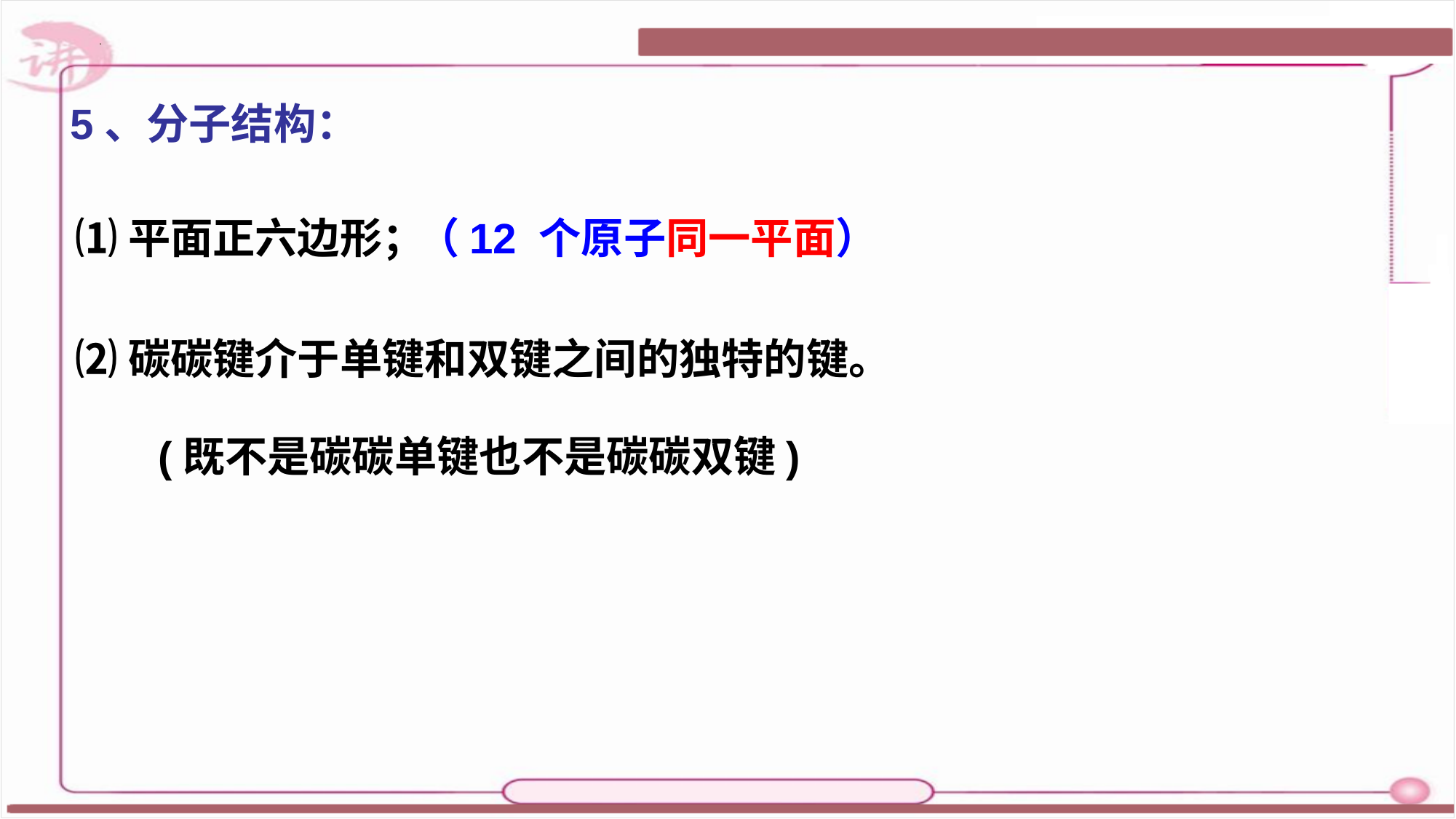

5、分子结构：
⑴平面正六边形；
（12 个原子同一平面）
⑵碳碳键介于单键和双键之间的独特的键。
       (既不是碳碳单键也不是碳碳双键)